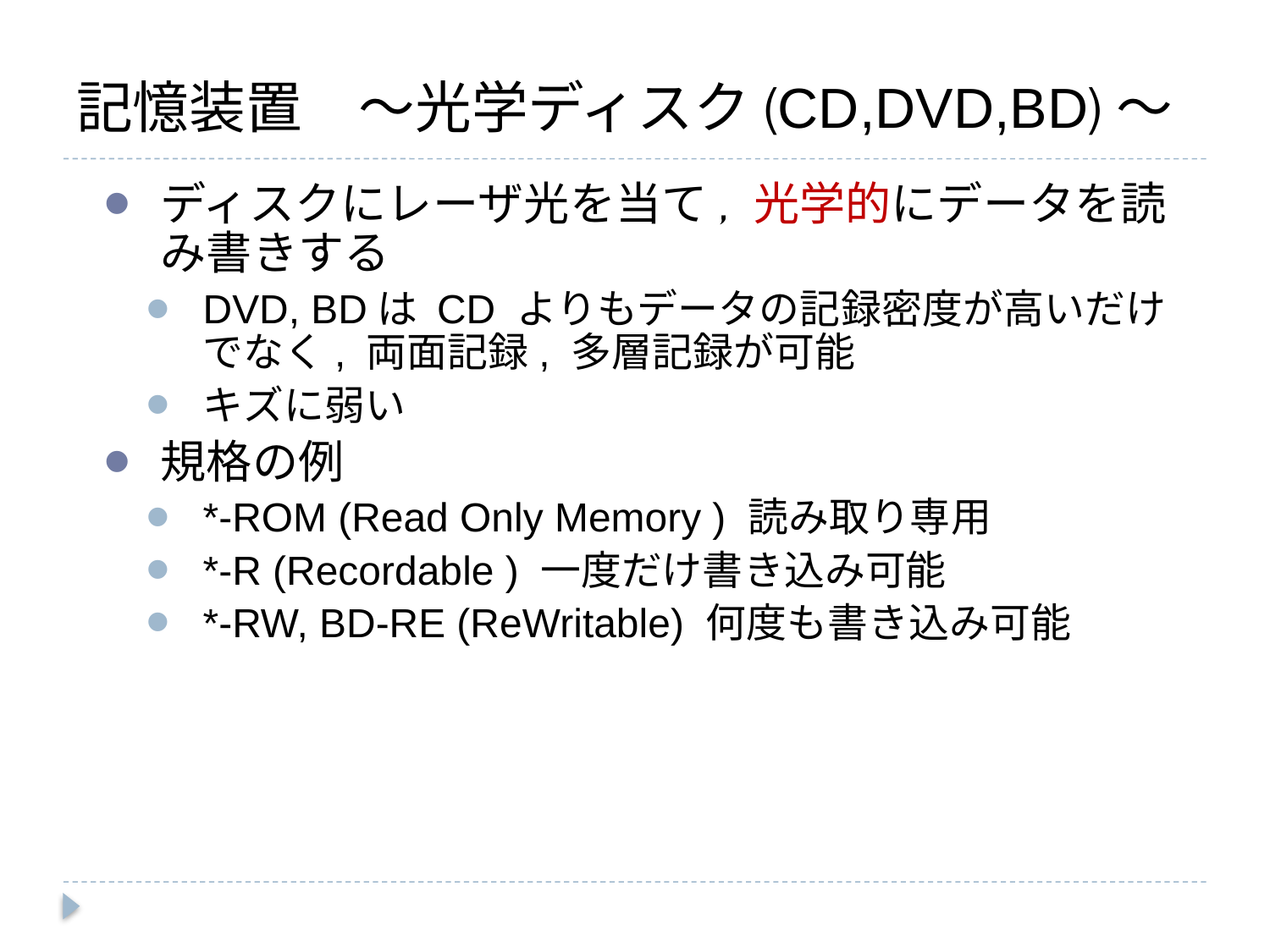

# 記憶装置　～光学ディスク(CD,DVD,BD)～
ディスクにレーザ光を当て, 光学的にデータを読み書きする
DVD, BDは CD よりもデータの記録密度が高いだけでなく, 両面記録, 多層記録が可能
キズに弱い
規格の例
*-ROM (Read Only Memory ) 読み取り専用
*-R (Recordable ) 一度だけ書き込み可能
*-RW, BD-RE (ReWritable) 何度も書き込み可能